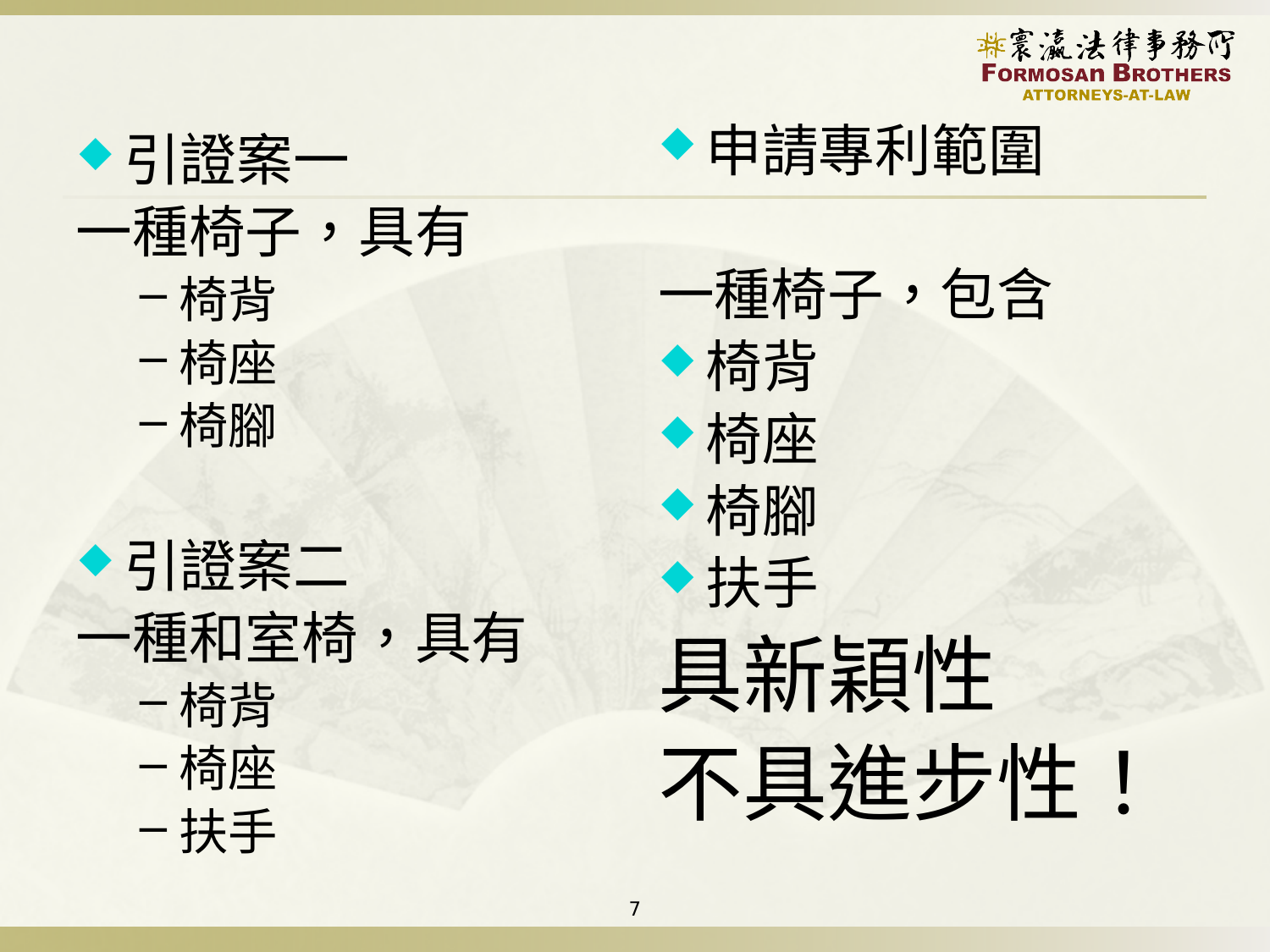

#
申請專利範圍

一種椅子，包含
椅背
椅座
椅腳
扶手
具新穎性
不具進步性！
引證案一
一種椅子，具有
椅背
椅座
椅腳

引證案二
一種和室椅，具有
椅背
椅座
扶手

7